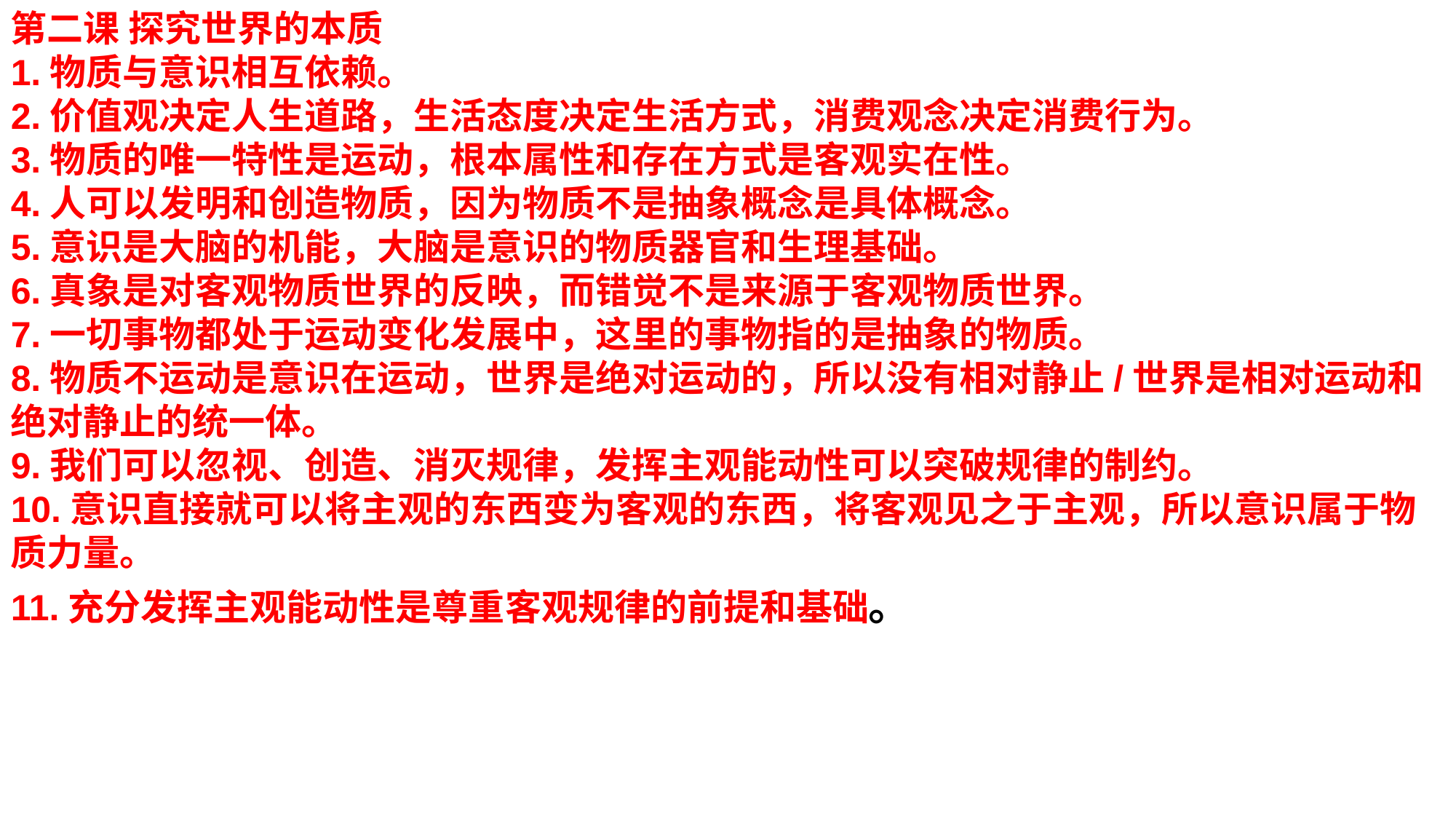

第二课 探究世界的本质1.物质与意识相互依赖。2.价值观决定人生道路，生活态度决定生活方式，消费观念决定消费行为。3.物质的唯一特性是运动，根本属性和存在方式是客观实在性。4.人可以发明和创造物质，因为物质不是抽象概念是具体概念。5.意识是大脑的机能，大脑是意识的物质器官和生理基础。6.真象是对客观物质世界的反映，而错觉不是来源于客观物质世界。7.一切事物都处于运动变化发展中，这里的事物指的是抽象的物质。8.物质不运动是意识在运动，世界是绝对运动的，所以没有相对静止/世界是相对运动和绝对静止的统一体。9.我们可以忽视、创造、消灭规律，发挥主观能动性可以突破规律的制约。10.意识直接就可以将主观的东西变为客观的东西，将客观见之于主观，所以意识属于物质力量。11.充分发挥主观能动性是尊重客观规律的前提和基础。